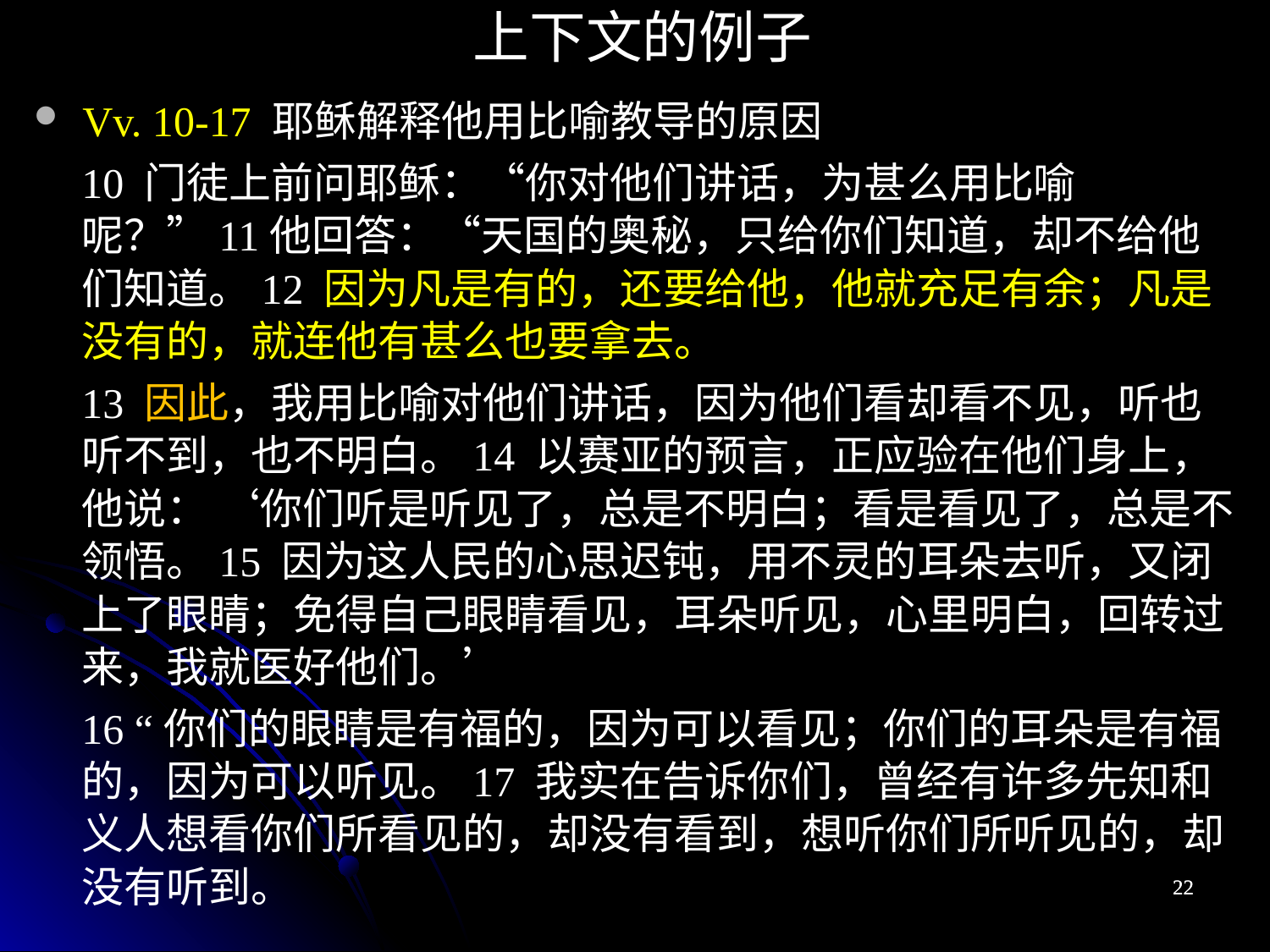

上下文的例子
Vv. 10-17 耶稣解释他用比喻教导的原因
10 门徒上前问耶稣：“你对他们讲话，为甚么用比喻呢？”11他回答：“天国的奥秘，只给你们知道，却不给他们知道。12 因为凡是有的，还要给他，他就充足有余；凡是没有的，就连他有甚么也要拿去。
13 因此，我用比喻对他们讲话，因为他们看却看不见，听也听不到，也不明白。14 以赛亚的预言，正应验在他们身上，他说： ‘你们听是听见了，总是不明白；看是看见了，总是不领悟。15 因为这人民的心思迟钝，用不灵的耳朵去听，又闭上了眼睛；免得自己眼睛看见，耳朵听见，心里明白，回转过来，我就医好他们。’
16 “你们的眼睛是有福的，因为可以看见；你们的耳朵是有福的，因为可以听见。17 我实在告诉你们，曾经有许多先知和义人想看你们所看见的，却没有看到，想听你们所听见的，却没有听到。
22
22